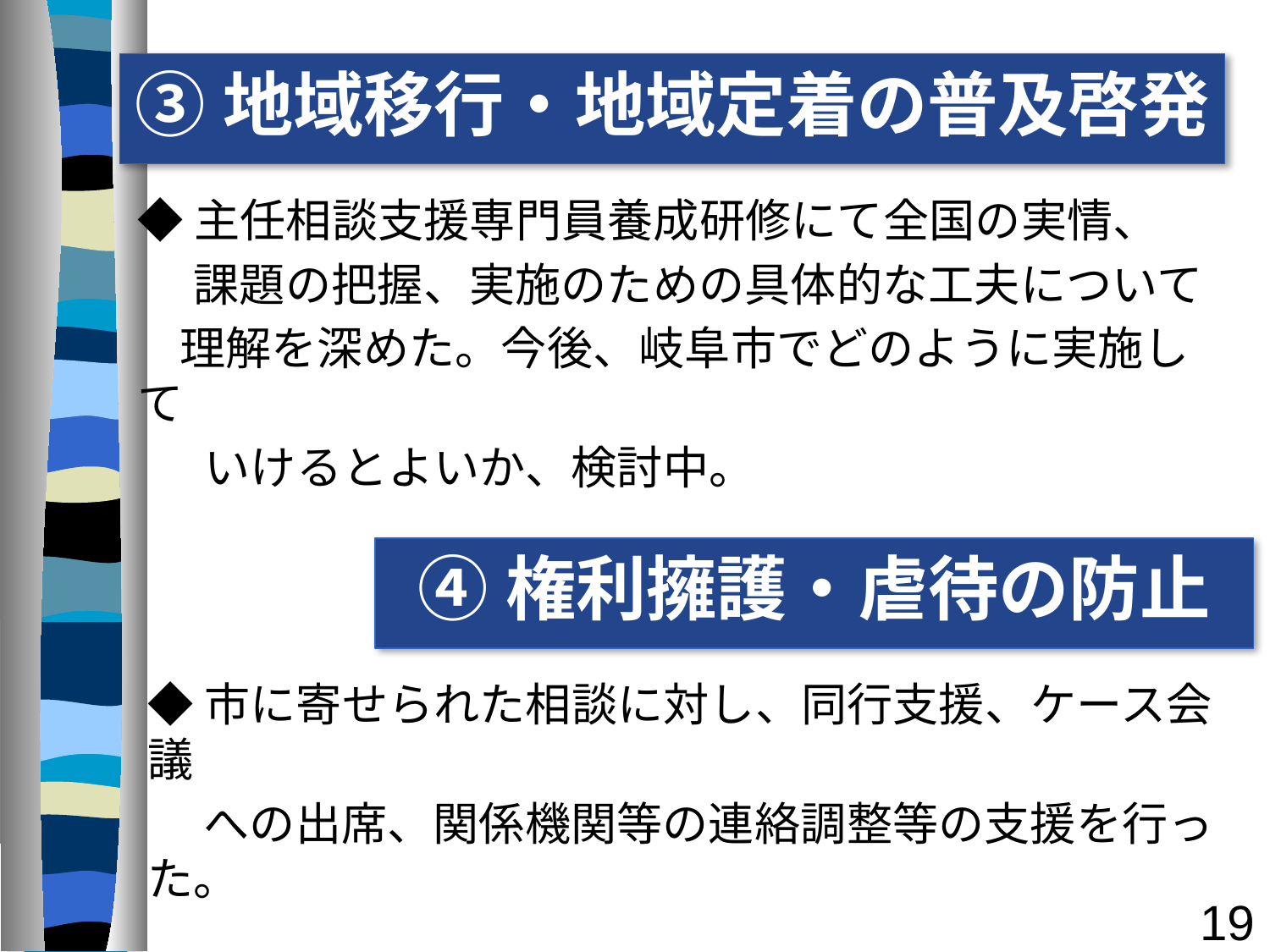

③地域移行・地域定着の普及啓発
◆主任相談支援専門員養成研修にて全国の実情、
　 課題の把握、実施のための具体的な工夫について
   理解を深めた。今後、岐阜市でどのように実施して
 　いけるとよいか、検討中。

④権利擁護・虐待の防止
◆市に寄せられた相談に対し、同行支援、ケース会議
　 への出席、関係機関等の連絡調整等の支援を行った。

19